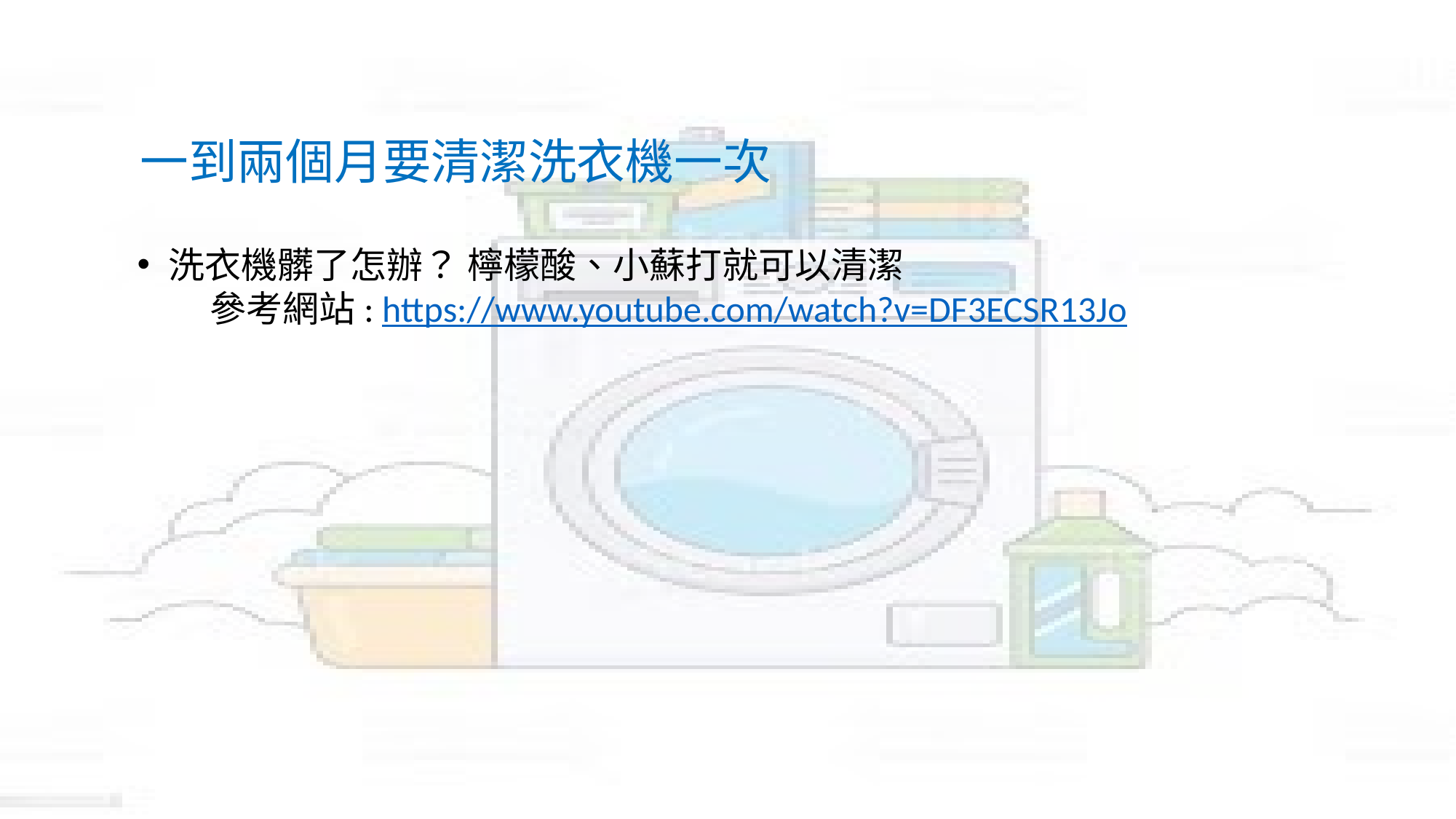

一到兩個月要清潔洗衣機一次
洗衣機髒了怎辦？ 檸檬酸、小蘇打就可以清潔
參考網站: https://www.youtube.com/watch?v=DF3ECSR13Jo